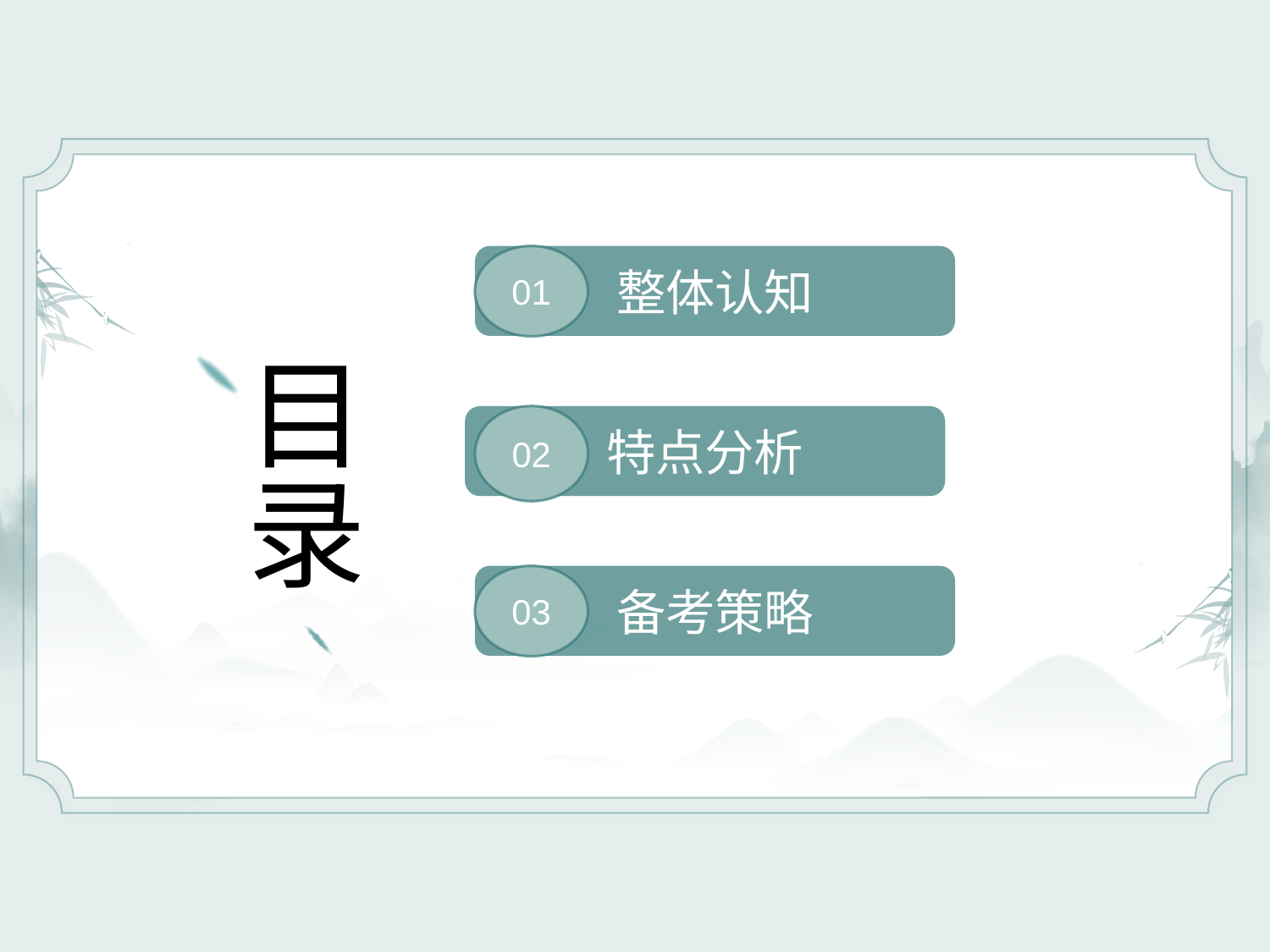

整体认知
01
# 目录
02
特点分析
备考策略
03